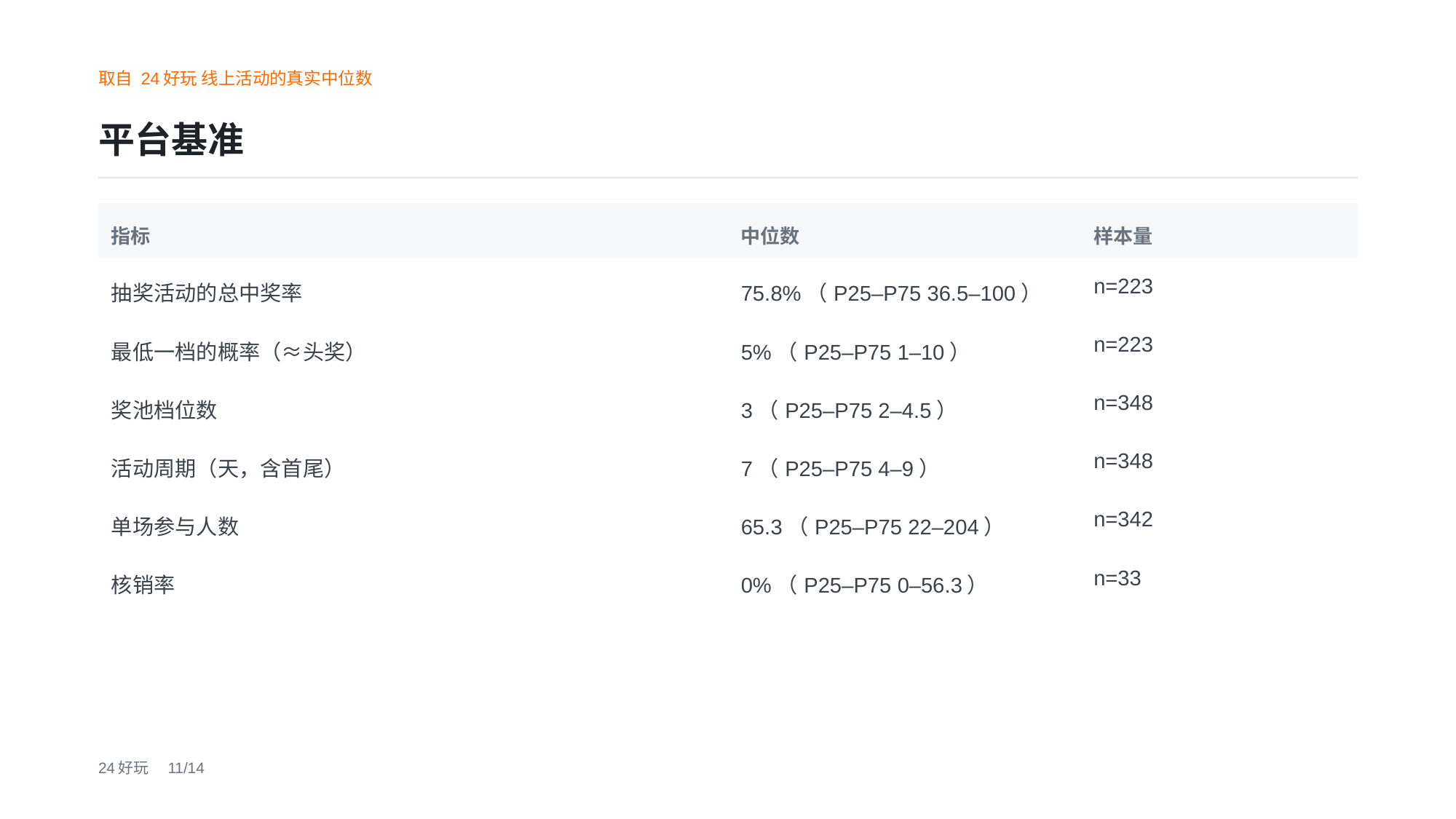

取自 24好玩 线上活动的真实中位数
平台基准

| 指标 | 中位数 | 样本量 |
| --- | --- | --- |
| 抽奖活动的总中奖率 | 75.8%（P25–P75 36.5–100） | n=223 |
| 最低一档的概率（≈头奖） | 5%（P25–P75 1–10） | n=223 |
| 奖池档位数 | 3（P25–P75 2–4.5） | n=348 |
| 活动周期（天，含首尾） | 7（P25–P75 4–9） | n=348 |
| 单场参与人数 | 65.3（P25–P75 22–204） | n=342 |
| 核销率 | 0%（P25–P75 0–56.3） | n=33 |
24好玩　11/14